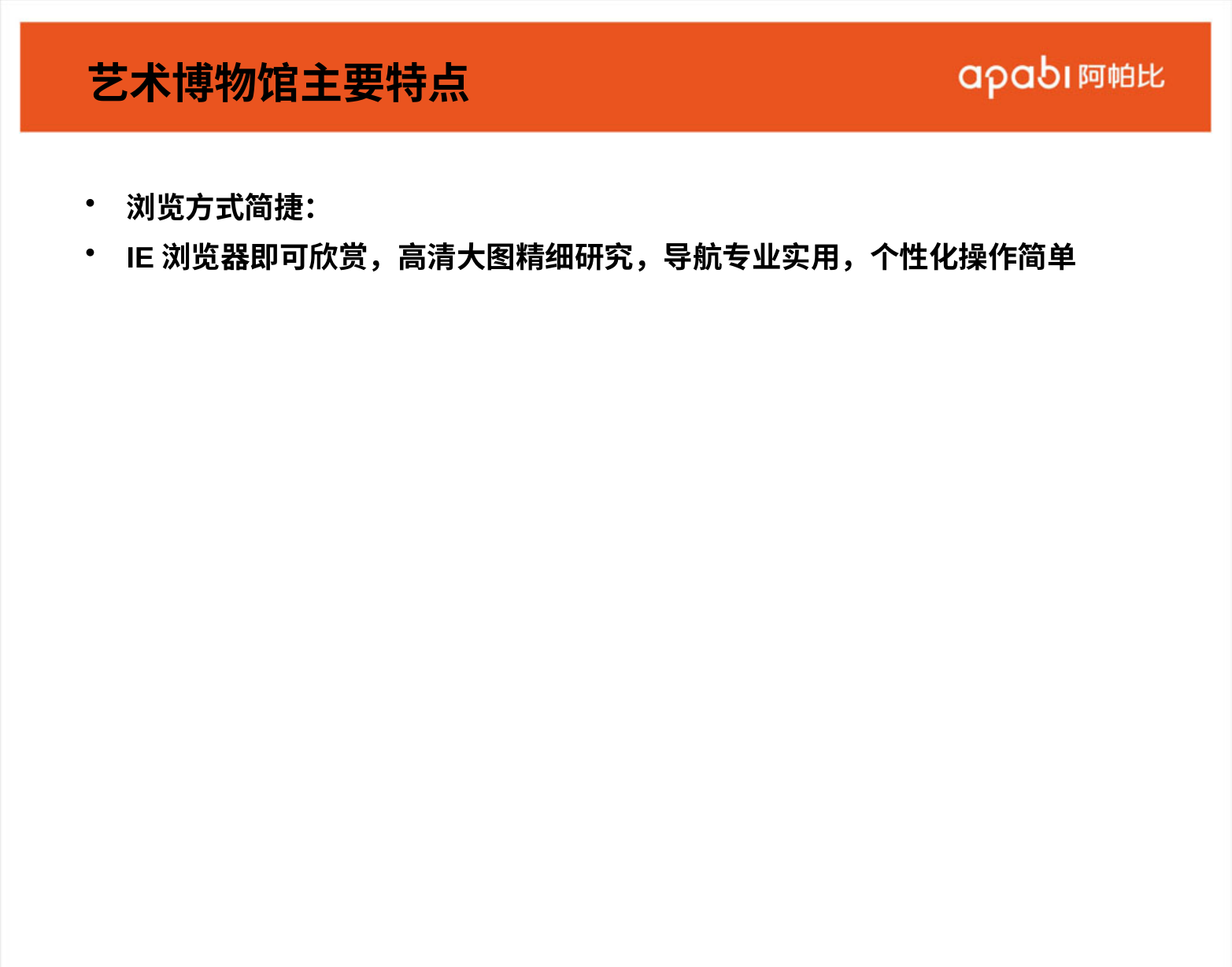

# 艺术博物馆主要特点
浏览方式简捷：
IE浏览器即可欣赏，高清大图精细研究，导航专业实用，个性化操作简单